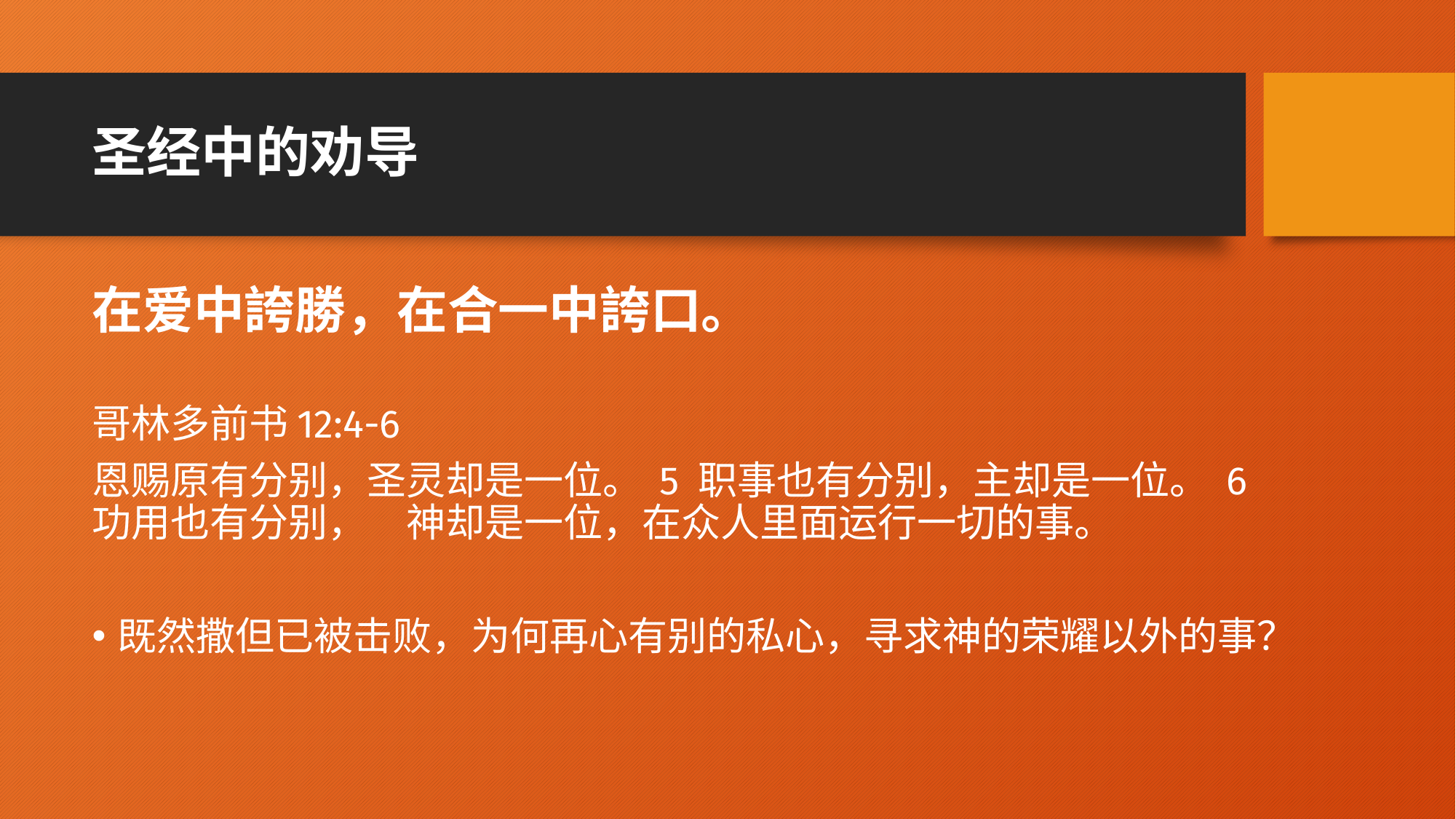

# 圣经中的劝导
在爱中誇勝，在合一中誇口。

哥林多前书‬12:4-6
恩赐原有分别，圣灵却是一位。 5 职事也有分别，主却是一位。 6 功用也有分别，　神却是一位，在众人里面运行一切的事。

既然撒但已被击败，为何再心有别的私心，寻求神的荣耀以外的事？